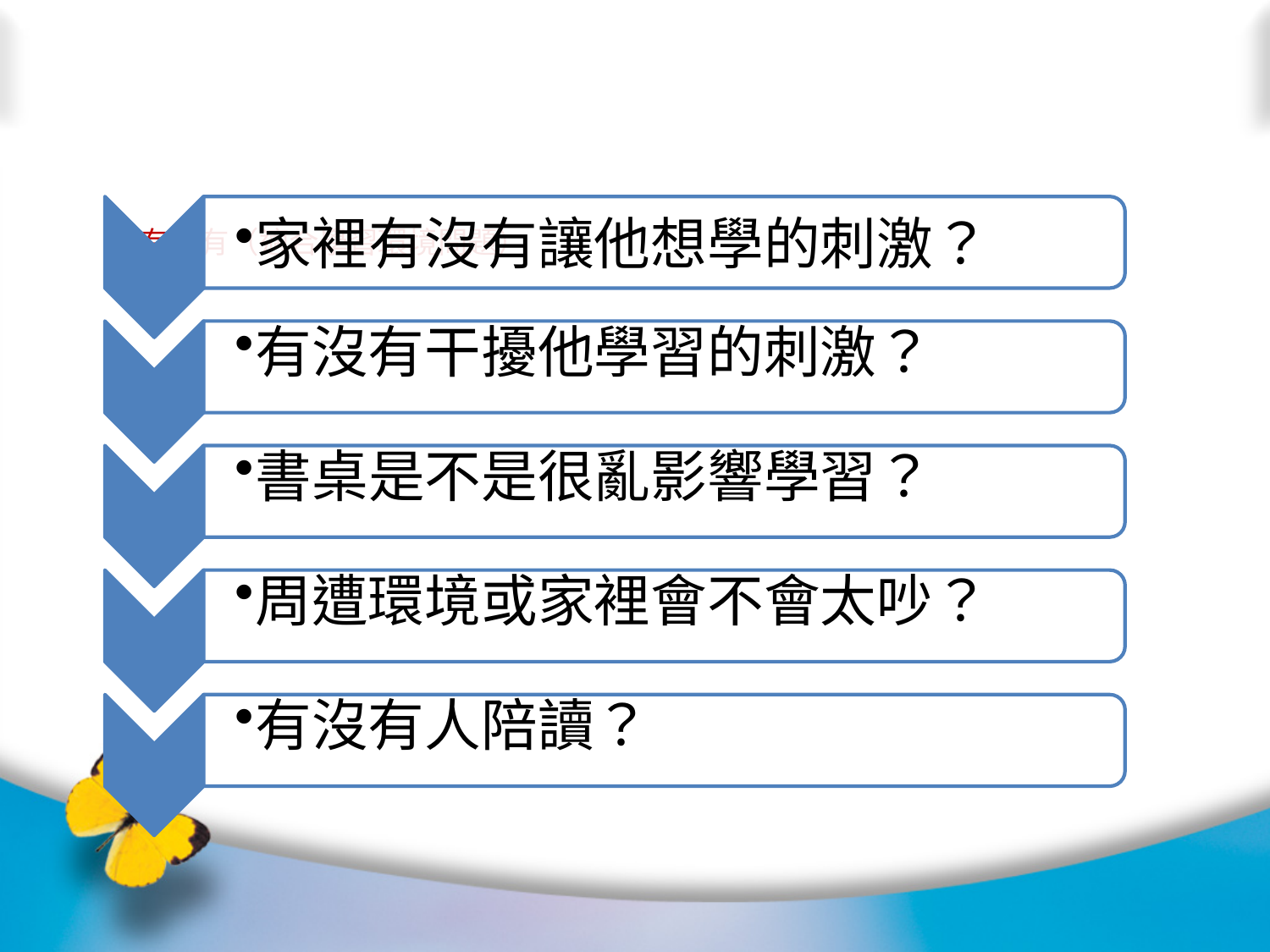

家裡有沒有讓他想學的刺激？

有沒有干擾他學習的刺激？

書桌是不是很亂影響學習？

周遭環境或家裡會不會太吵？

有沒有人陪讀？

# 有沒有（適合學習環境問題）